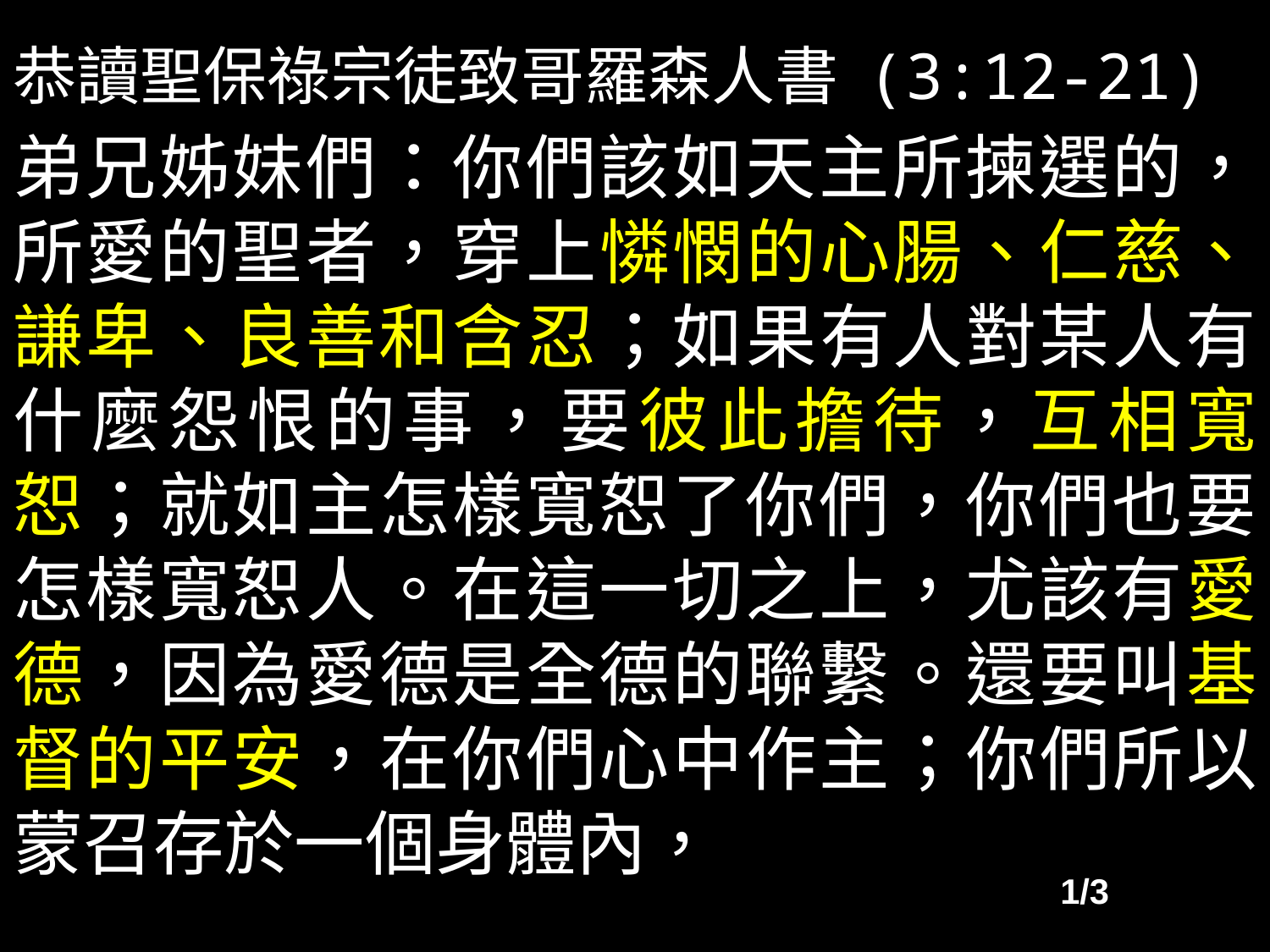

恭讀聖保祿宗徒致哥羅森人書 (3:12-21)
弟兄姊妹們：你們該如天主所揀選的，所愛的聖者，穿上憐憫的心腸、仁慈、謙卑、良善和含忍；如果有人對某人有什麼怨恨的事，要彼此擔待，互相寬恕；就如主怎樣寬恕了你們，你們也要怎樣寬恕人。在這一切之上，尤該有愛德，因為愛德是全德的聯繫。還要叫基督的平安，在你們心中作主；你們所以蒙召存於一個身體內，
1/3